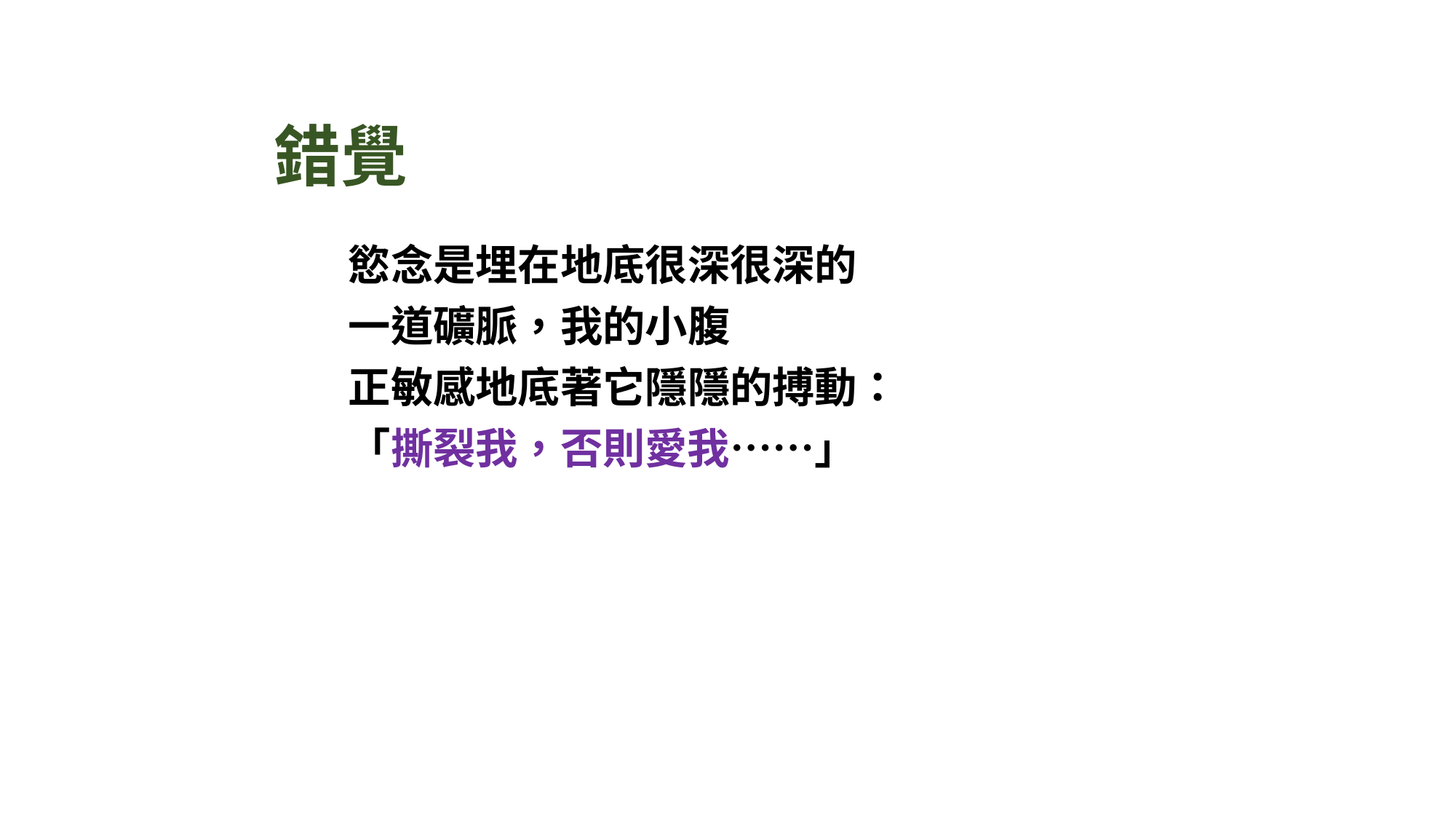

# 錯覺
慾念是埋在地底很深很深的
一道礦脈，我的小腹
正敏感地底著它隱隱的搏動：
「撕裂我，否則愛我……」